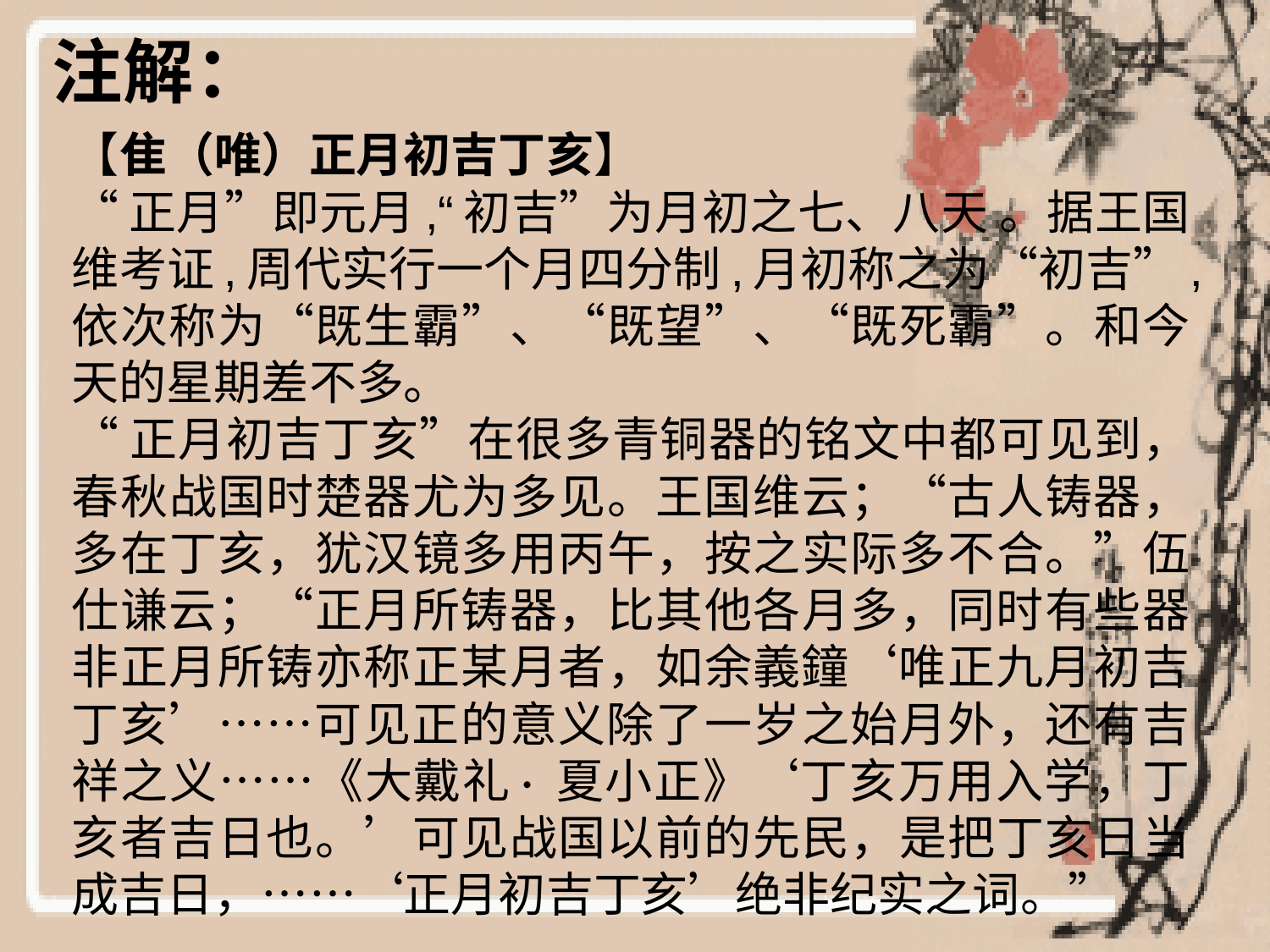

# 注解：
【隹（唯）正月初吉丁亥】
“正月”即元月,“初吉”为月初之七、八天 。据王国维考证,周代实行一个月四分制,月初称之为“初吉”,依次称为“既生霸”、“既望”、“既死霸”。和今天的星期差不多。
“正月初吉丁亥”在很多青铜器的铭文中都可见到，春秋战国时楚器尤为多见。王国维云；“古人铸器，多在丁亥，犹汉镜多用丙午，按之实际多不合。”伍仕谦云；“正月所铸器，比其他各月多，同时有些器非正月所铸亦称正某月者，如余義鐘‘唯正九月初吉丁亥’……可见正的意义除了一岁之始月外，还有吉祥之义……《大戴礼· 夏小正》‘丁亥万用入学，丁亥者吉日也。’可见战国以前的先民，是把丁亥日当成吉日，……‘正月初吉丁亥’绝非纪实之词。”